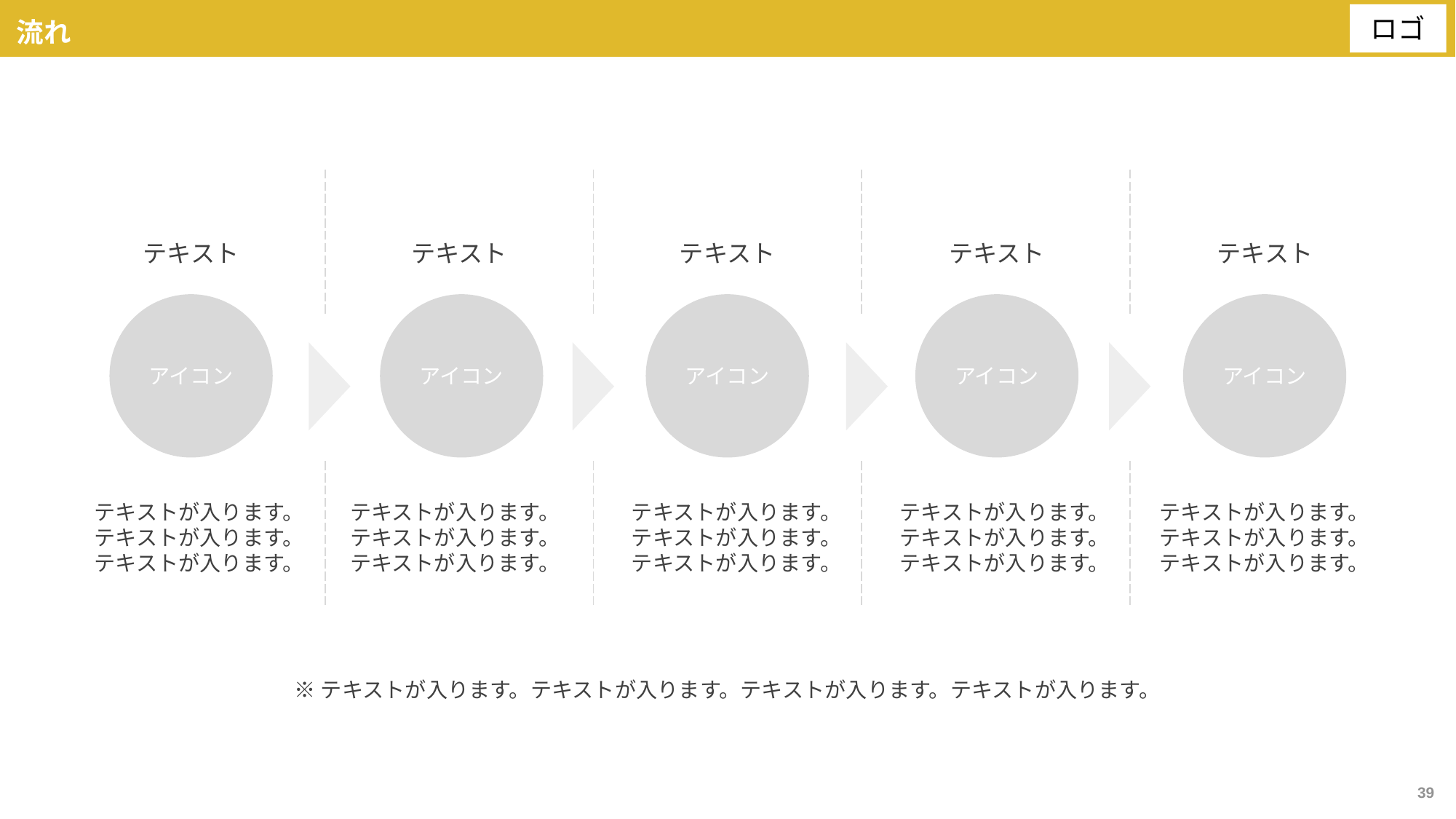

流れ
テキスト
テキスト
テキスト
テキスト
テキスト
アイコン
アイコン
アイコン
アイコン
アイコン

テキストが入ります。テキストが入ります。テキストが入ります。
テキストが入ります。テキストが入ります。テキストが入ります。
テキストが入ります。テキストが入ります。テキストが入ります。
テキストが入ります。テキストが入ります。テキストが入ります。
テキストが入ります。テキストが入ります。テキストが入ります。
※テキストが入ります。テキストが入ります。テキストが入ります。テキストが入ります。
39